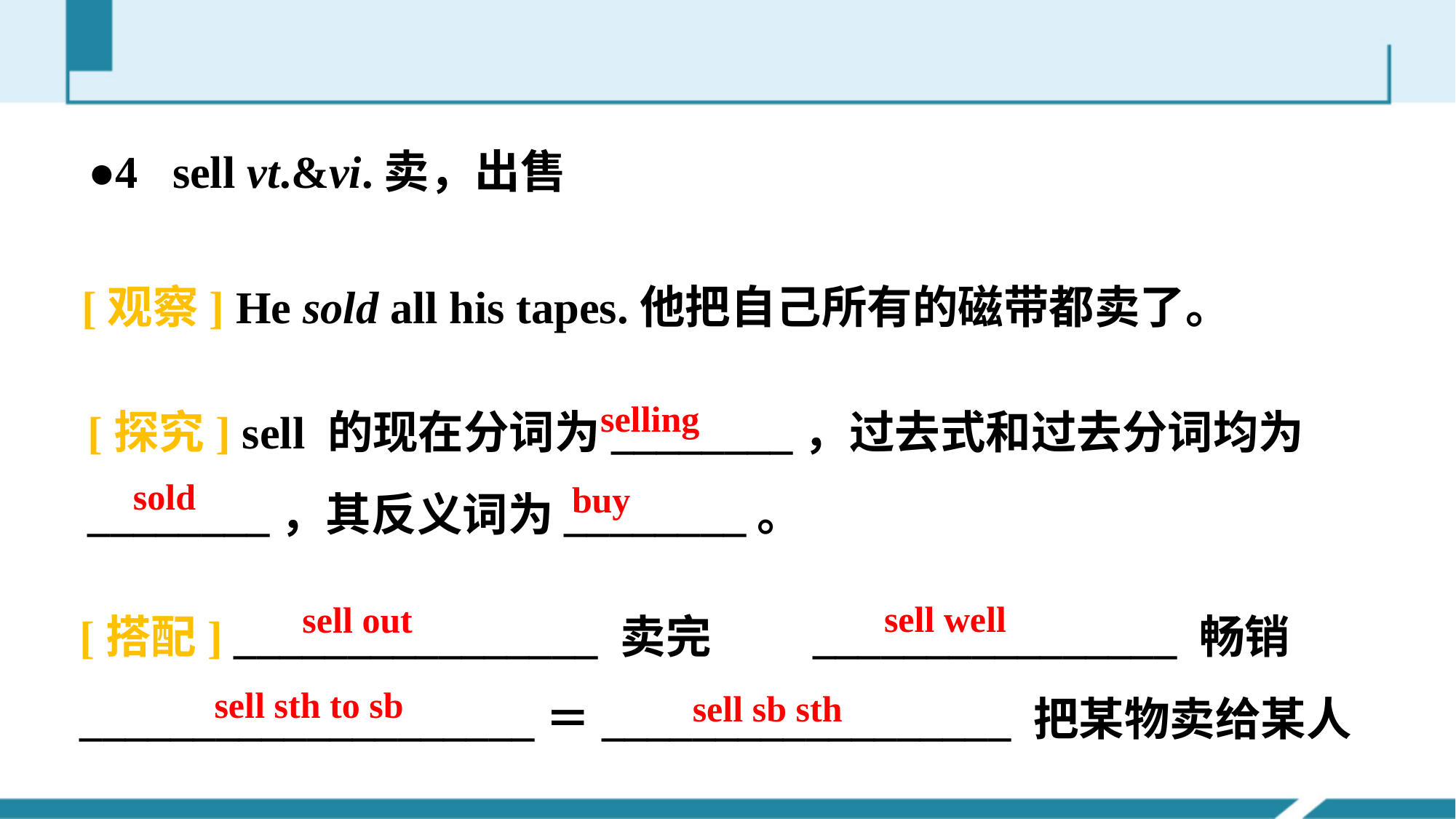

●4   sell vt.&vi.卖，出售
[观察] He sold all his tapes.他把自己所有的磁带都卖了。
[探究] sell 的现在分词为________，过去式和过去分词均为________，其反义词为________。
selling
sold
buy
[搭配] ________________ 卖完　　________________ 畅销
____________________＝__________________ 把某物卖给某人
sell well
sell out
sell sth to sb
sell sb sth